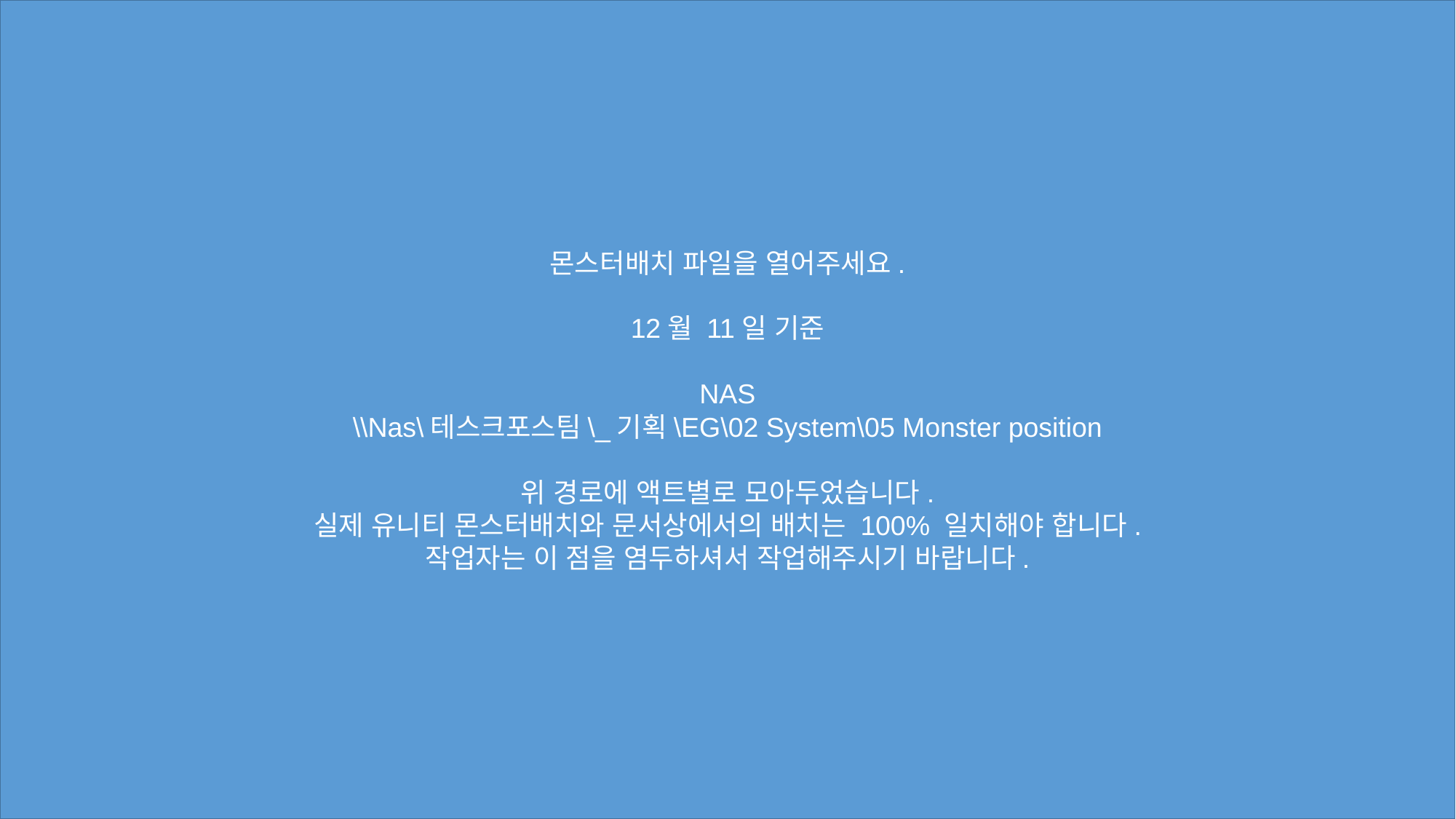

몬스터배치 파일을 열어주세요.

12월 11일 기준

NAS
\\Nas\테스크포스팀\_기획\EG\02 System\05 Monster position

위 경로에 액트별로 모아두었습니다.
실제 유니티 몬스터배치와 문서상에서의 배치는 100% 일치해야 합니다.
작업자는 이 점을 염두하셔서 작업해주시기 바랍니다.